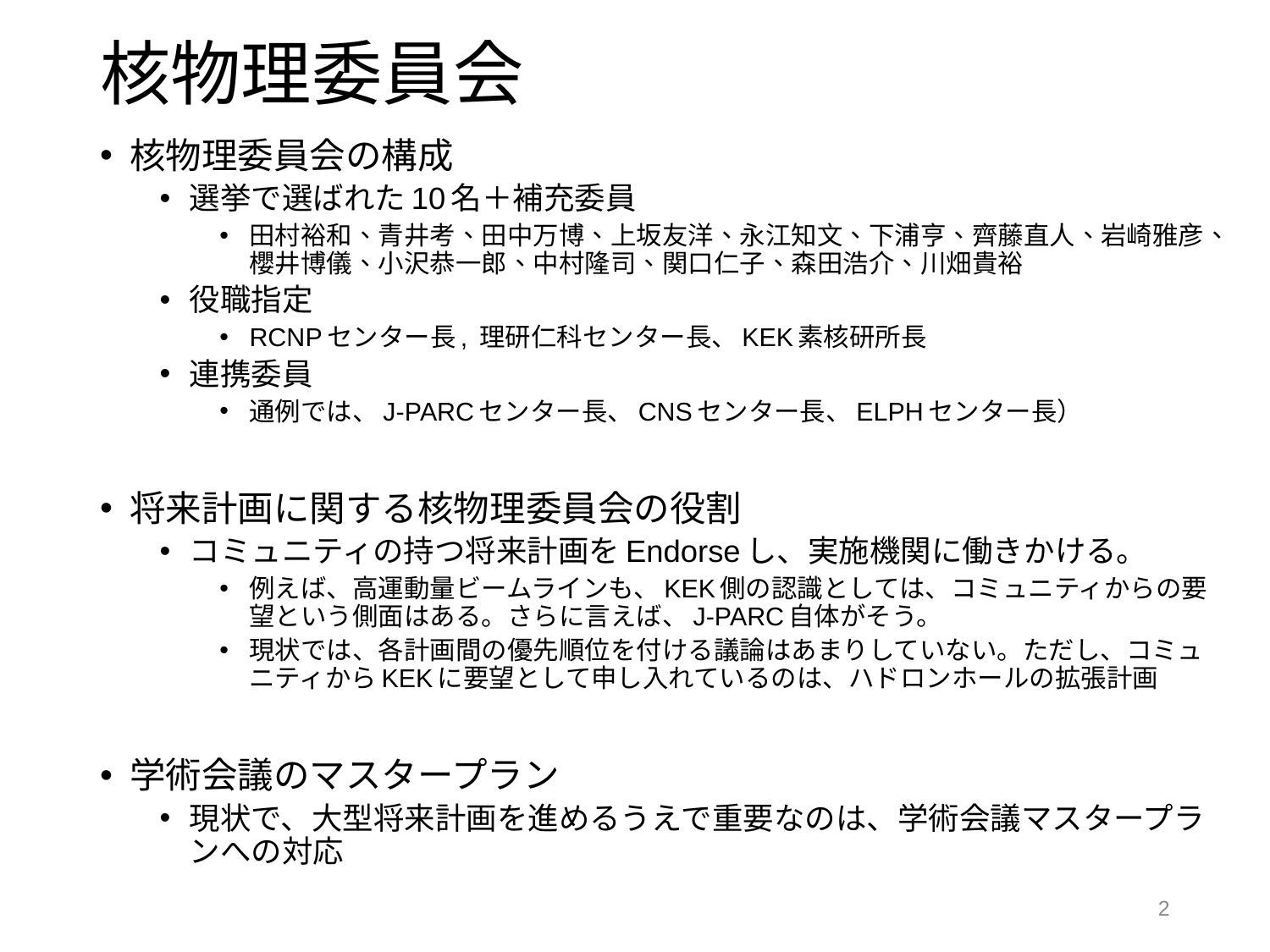

# 核物理委員会
核物理委員会の構成
選挙で選ばれた10名＋補充委員
田村裕和、青井考、田中万博、上坂友洋、永江知文、下浦亨、齊藤直人、岩崎雅彦、櫻井博儀、小沢恭一郎、中村隆司、関口仁子、森田浩介、川畑貴裕
役職指定
RCNPセンター長, 理研仁科センター長、KEK素核研所長
連携委員
通例では、J-PARCセンター長、CNSセンター長、ELPHセンター長）

将来計画に関する核物理委員会の役割
コミュニティの持つ将来計画をEndorseし、実施機関に働きかける。
例えば、高運動量ビームラインも、KEK側の認識としては、コミュニティからの要望という側面はある。さらに言えば、J-PARC自体がそう。
現状では、各計画間の優先順位を付ける議論はあまりしていない。ただし、コミュニティからKEKに要望として申し入れているのは、ハドロンホールの拡張計画

学術会議のマスタープラン
現状で、大型将来計画を進めるうえで重要なのは、学術会議マスタープランへの対応

2